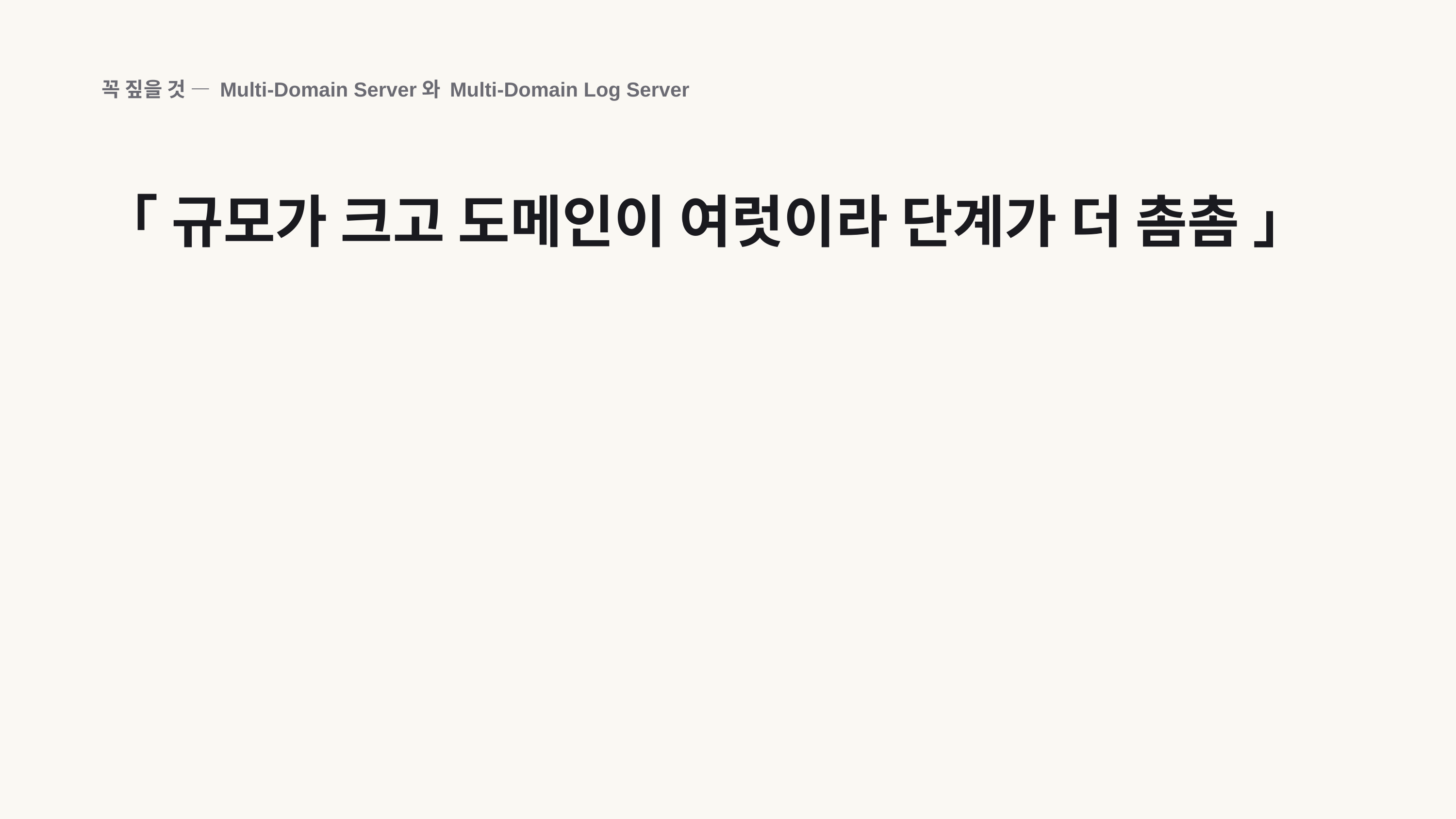

꼭 짚을 것 — Multi-Domain Server와 Multi-Domain Log Server
「 규모가 크고 도메인이 여럿이라 단계가 더 촘촘 」